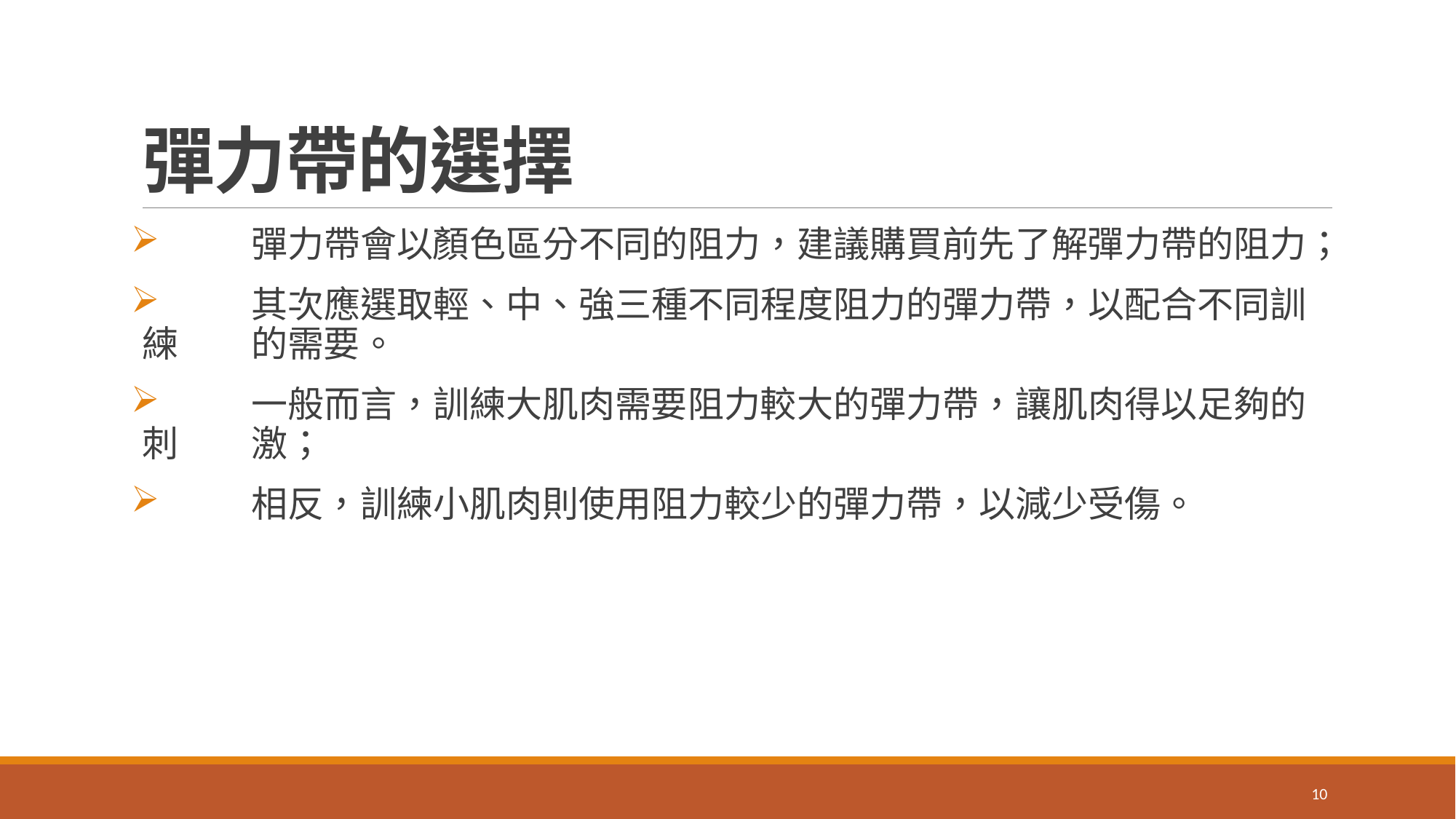

# 彈力帶的選擇
	彈力帶會以顏色區分不同的阻力，建議購買前先了解彈力帶的阻力；
	其次應選取輕、中、強三種不同程度阻力的彈力帶，以配合不同訓練	的需要。
	一般而言，訓練大肌肉需要阻力較大的彈力帶，讓肌肉得以足夠的刺	激；
	相反，訓練小肌肉則使用阻力較少的彈力帶，以減少受傷。
10